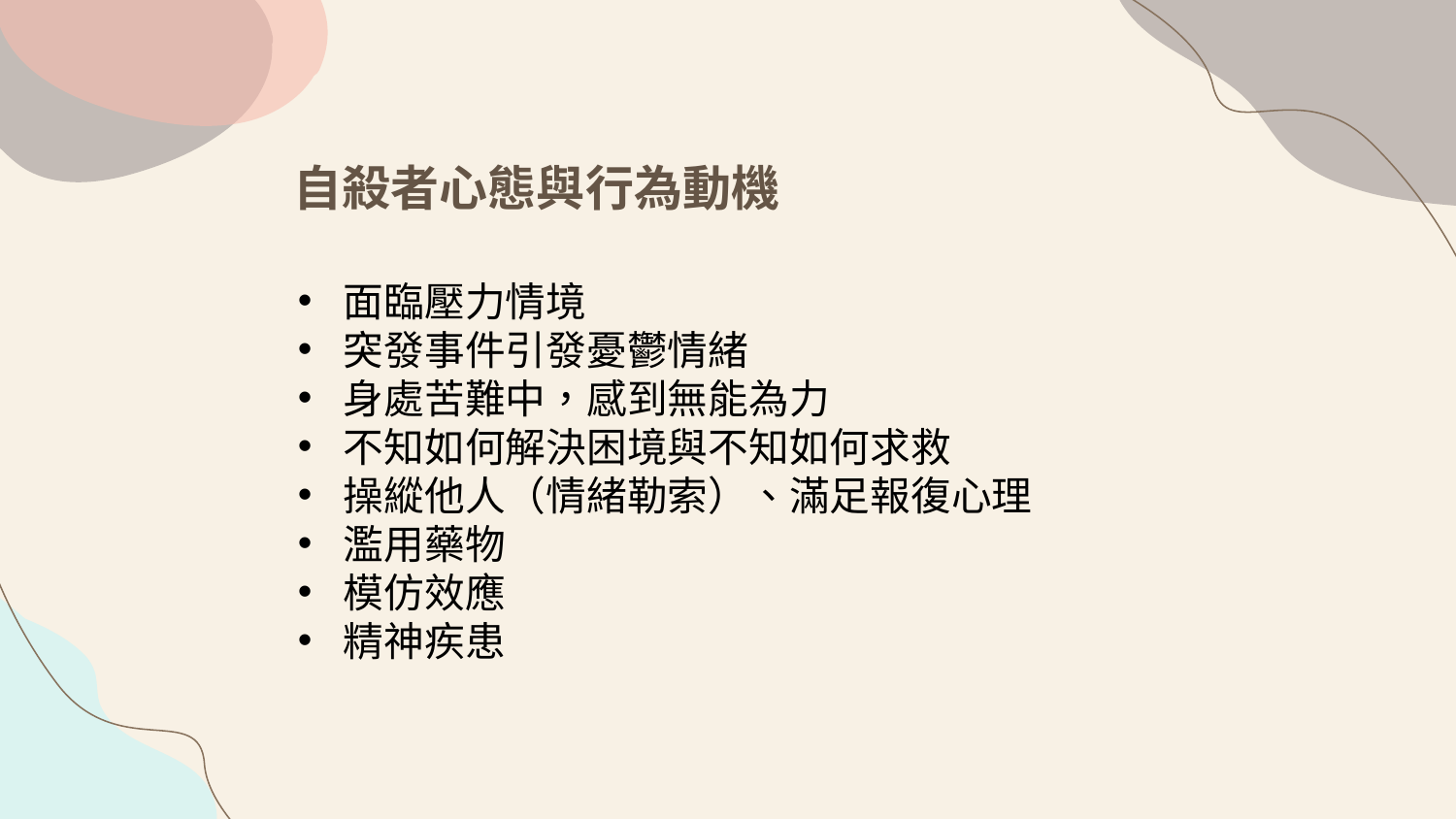

自殺者心態與行為動機
面臨壓力情境
突發事件引發憂鬱情緒
身處苦難中，感到無能為力
不知如何解決困境與不知如何求救
操縱他人（情緒勒索）、滿足報復心理
濫用藥物
模仿效應
精神疾患